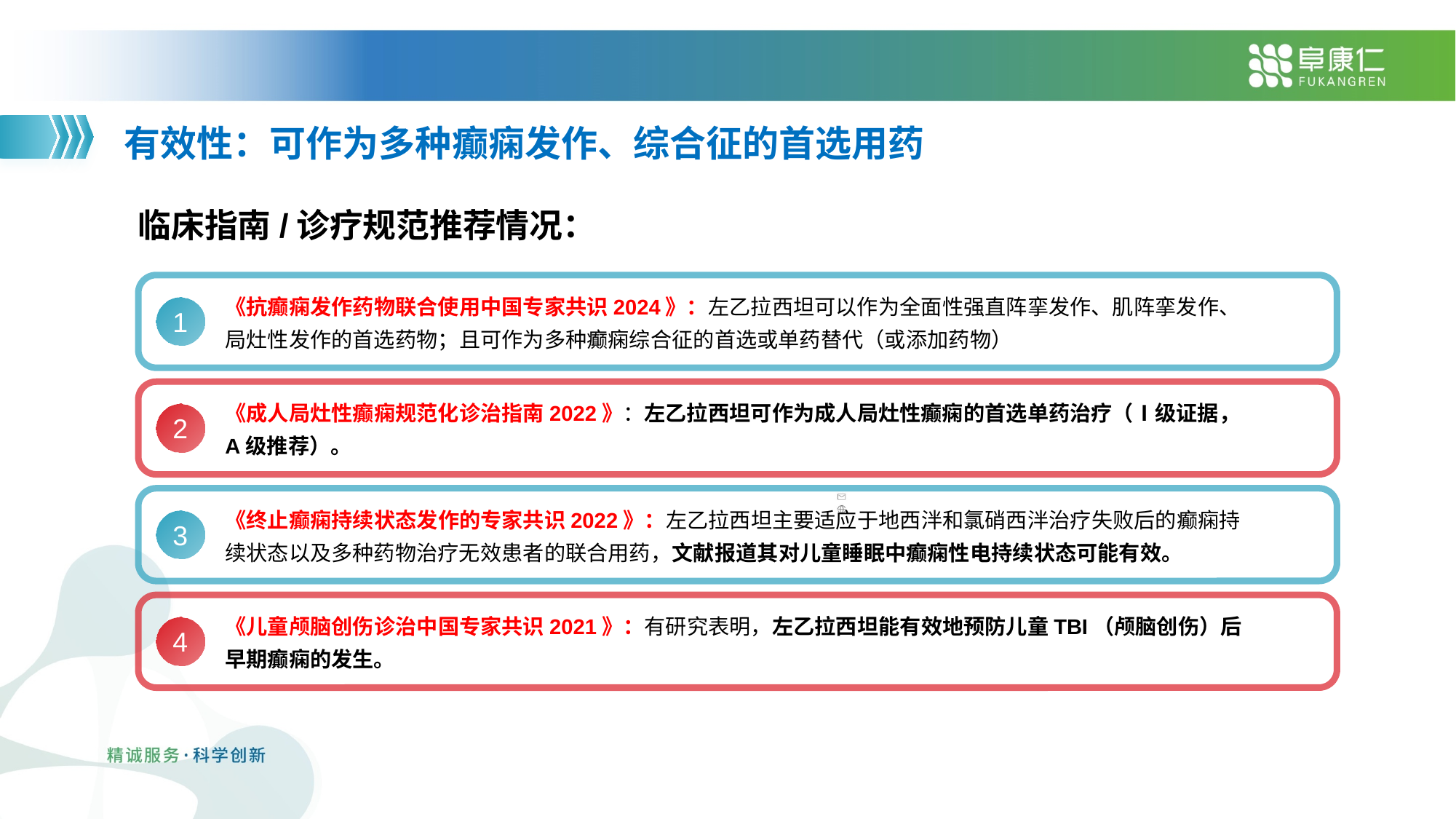

有效性：可作为多种癫痫发作、综合征的首选用药
临床指南/诊疗规范推荐情况：
《抗癫痫发作药物联合使用中国专家共识2024》：左乙拉西坦可以作为全面性强直阵挛发作、肌阵挛发作、
局灶性发作的首选药物；且可作为多种癫痫综合征的首选或单药替代（或添加药物）
1
《成人局灶性癫痫规范化诊治指南2022》：左乙拉西坦可作为成人局灶性癫痫的首选单药治疗（Ⅰ级证据，
A级推荐）。
2
《终止癫痫持续状态发作的专家共识2022》：左乙拉西坦主要适应于地西泮和氯硝西泮治疗失败后的癫痫持
续状态以及多种药物治疗无效患者的联合用药，文献报道其对儿童睡眠中癫痫性电持续状态可能有效。
3
《儿童颅脑创伤诊治中国专家共识2021》：有研究表明，左乙拉西坦能有效地预防儿童TBI（颅脑创伤）后
早期癫痫的发生。
4